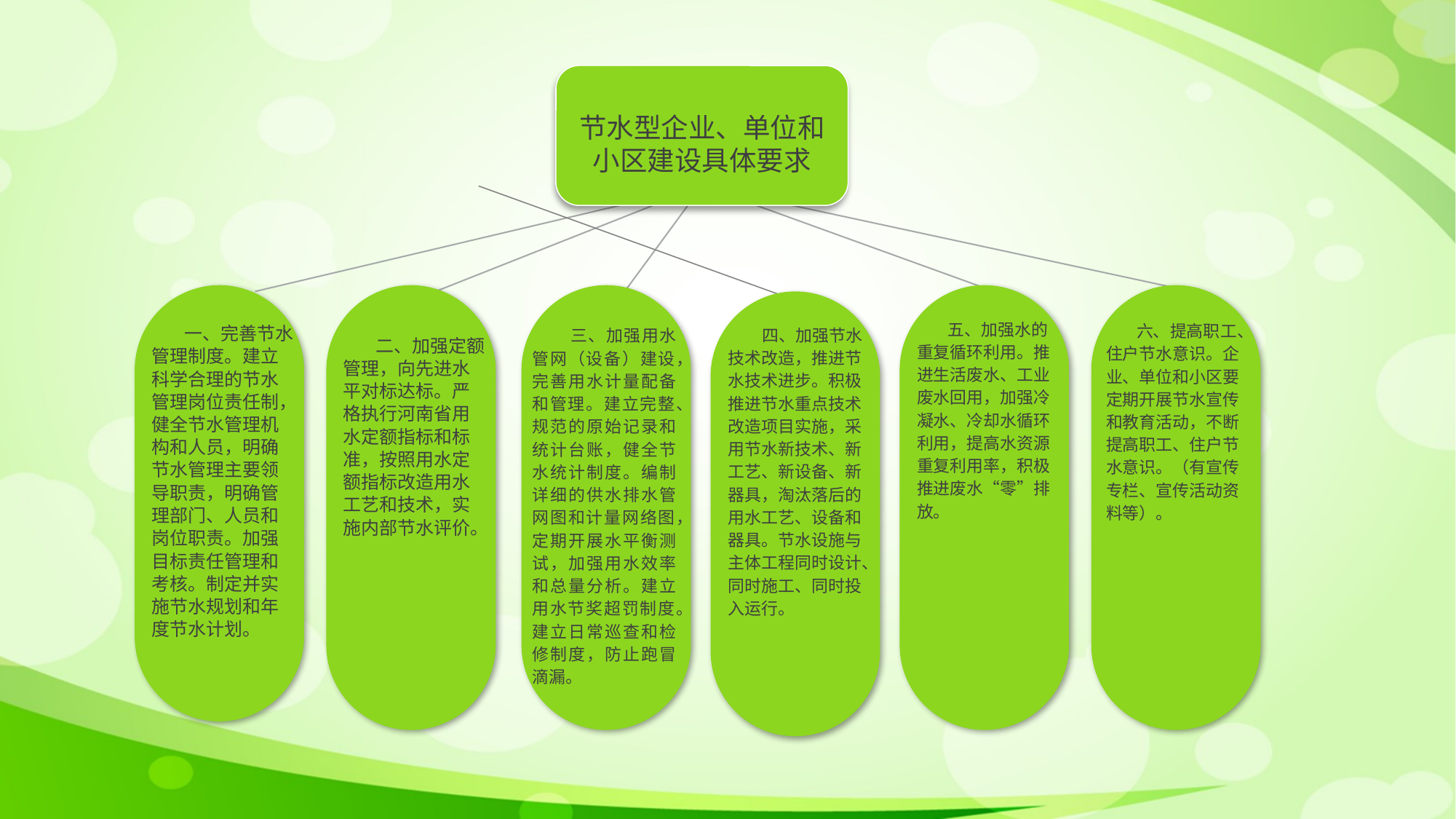

节水型企业、单位和小区建设具体要求

       六、提高职工、住户节水意识。企业、单位和小区要定期开展节水宣传和教育活动，不断提高职工、住户节水意识。（有宣传专栏、宣传活动资料等）。
       五、加强水的重复循环利用。推进生活废水、工业废水回用，加强冷凝水、冷却水循环利用，提高水资源重复利用率，积极推进废水“零”排放。

       二、加强定额管理，向先进水平对标达标。严格执行河南省用水定额指标和标准，按照用水定额指标改造用水工艺和技术，实施内部节水评价。

       一、完善节水管理制度。建立科学合理的节水管理岗位责任制，健全节水管理机构和人员，明确节水管理主要领导职责，明确管理部门、人员和岗位职责。加强目标责任管理和考核。制定并实施节水规划和年度节水计划。

        四、加强节水技术改造，推进节水技术进步。积极推进节水重点技术改造项目实施，采用节水新技术、新工艺、新设备、新器具，淘汰落后的用水工艺、设备和器具。节水设施与主体工程同时设计、同时施工、同时投入运行。

       三、加强用水管网（设备）建设，完善用水计量配备和管理。建立完整、规范的原始记录和统计台账，健全节水统计制度。编制详细的供水排水管网图和计量网络图，定期开展水平衡测试，加强用水效率和总量分析。建立用水节奖超罚制度。建立日常巡查和检修制度，防止跑冒滴漏。